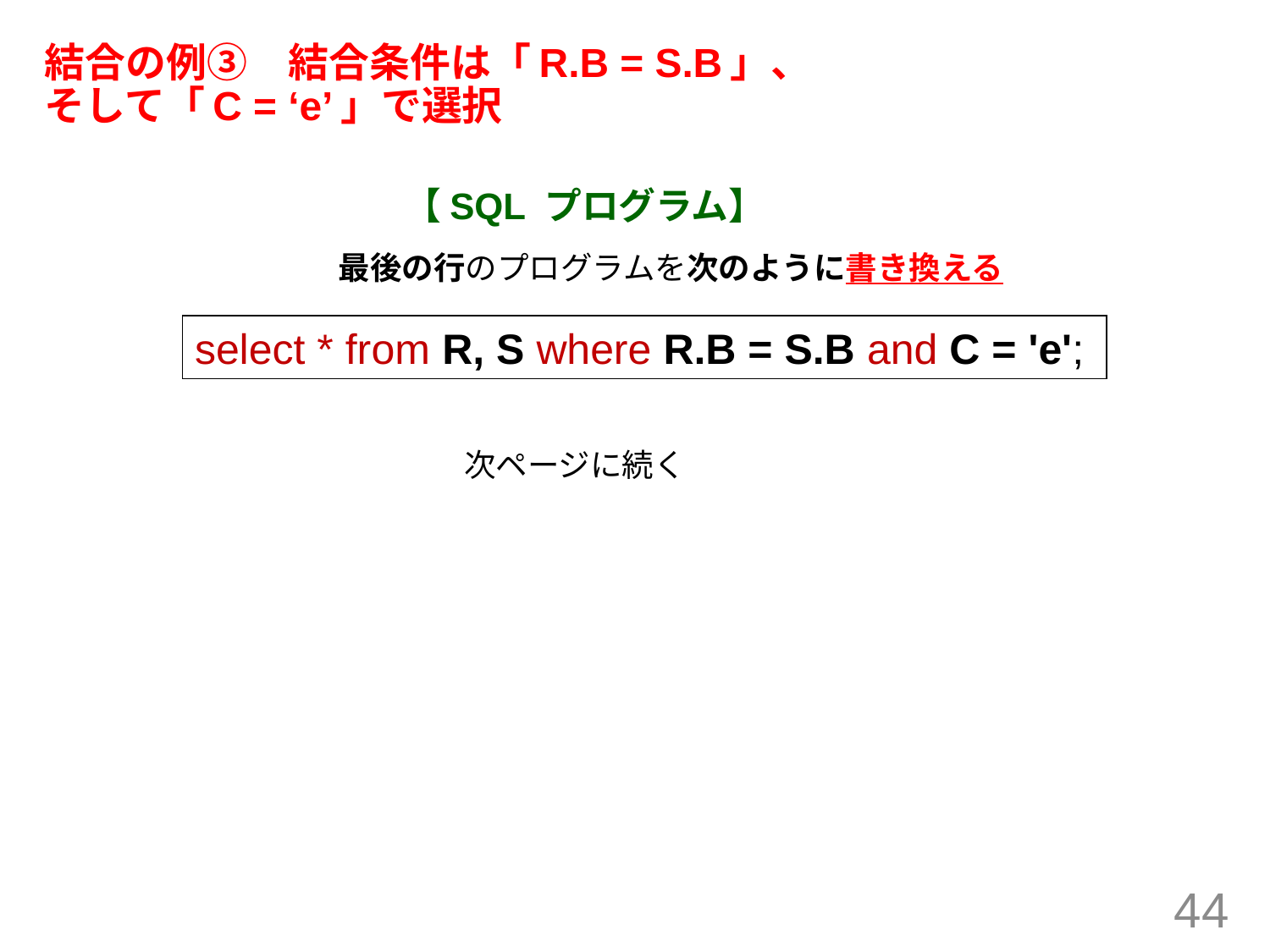

# 結合の例③　結合条件は「R.B = S.B」、 そして「C = ‘e’」で選択
【SQL プログラム】
最後の行のプログラムを次のように書き換える
select * from R, S where R.B = S.B and C = 'e';
次ページに続く
44